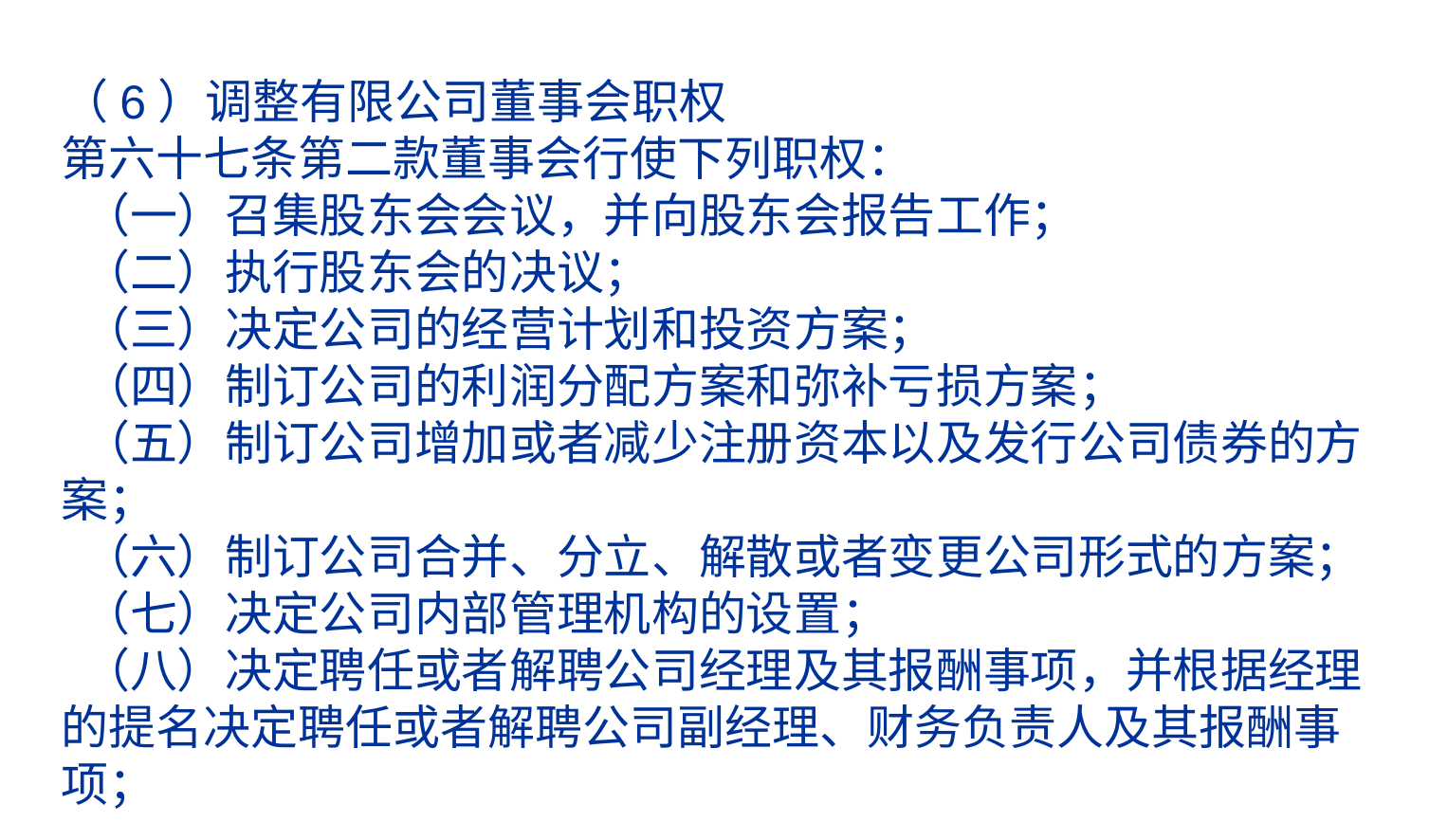

# （6）调整有限公司董事会职权 第六十七条第二款董事会行使下列职权：   （一）召集股东会会议，并向股东会报告工作；   （二）执行股东会的决议；   （三）决定公司的经营计划和投资方案；   （四）制订公司的利润分配方案和弥补亏损方案；   （五）制订公司增加或者减少注册资本以及发行公司债券的方案；   （六）制订公司合并、分立、解散或者变更公司形式的方案；   （七）决定公司内部管理机构的设置；   （八）决定聘任或者解聘公司经理及其报酬事项，并根据经理的提名决定聘任或者解聘公司副经理、财务负责人及其报酬事项；